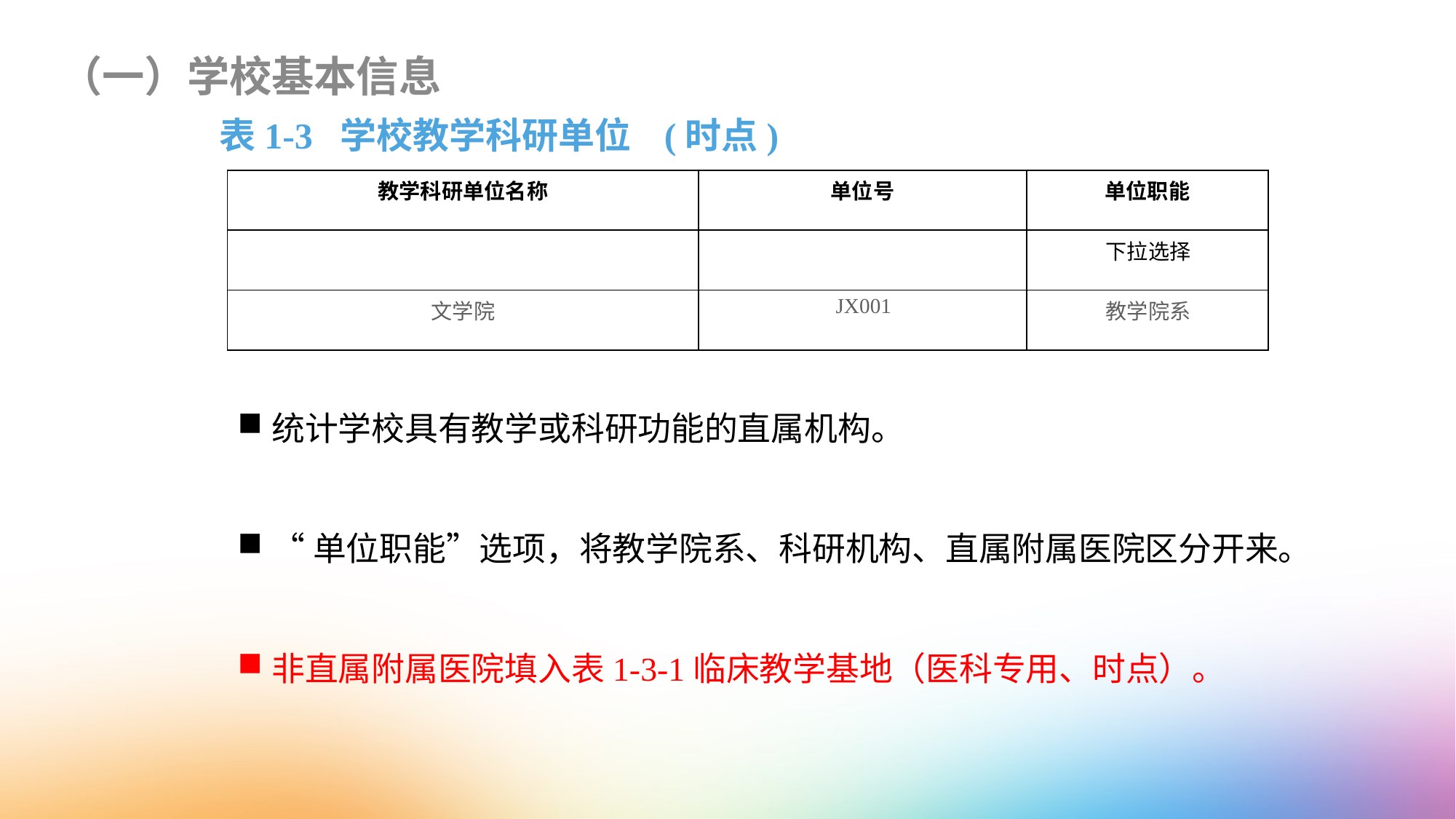

（一）学校基本信息
表1-3  学校教学科研单位   (时点)

| 教学科研单位名称 | 单位号 | 单位职能 |
| --- | --- | --- |
|  |  | 下拉选择 |
| 文学院 | JX001 | 教学院系 |
统计学校具有教学或科研功能的直属机构。

“单位职能”选项，将教学院系、科研机构、直属附属医院区分开来。

非直属附属医院填入表1-3-1临床教学基地（医科专用、时点）。